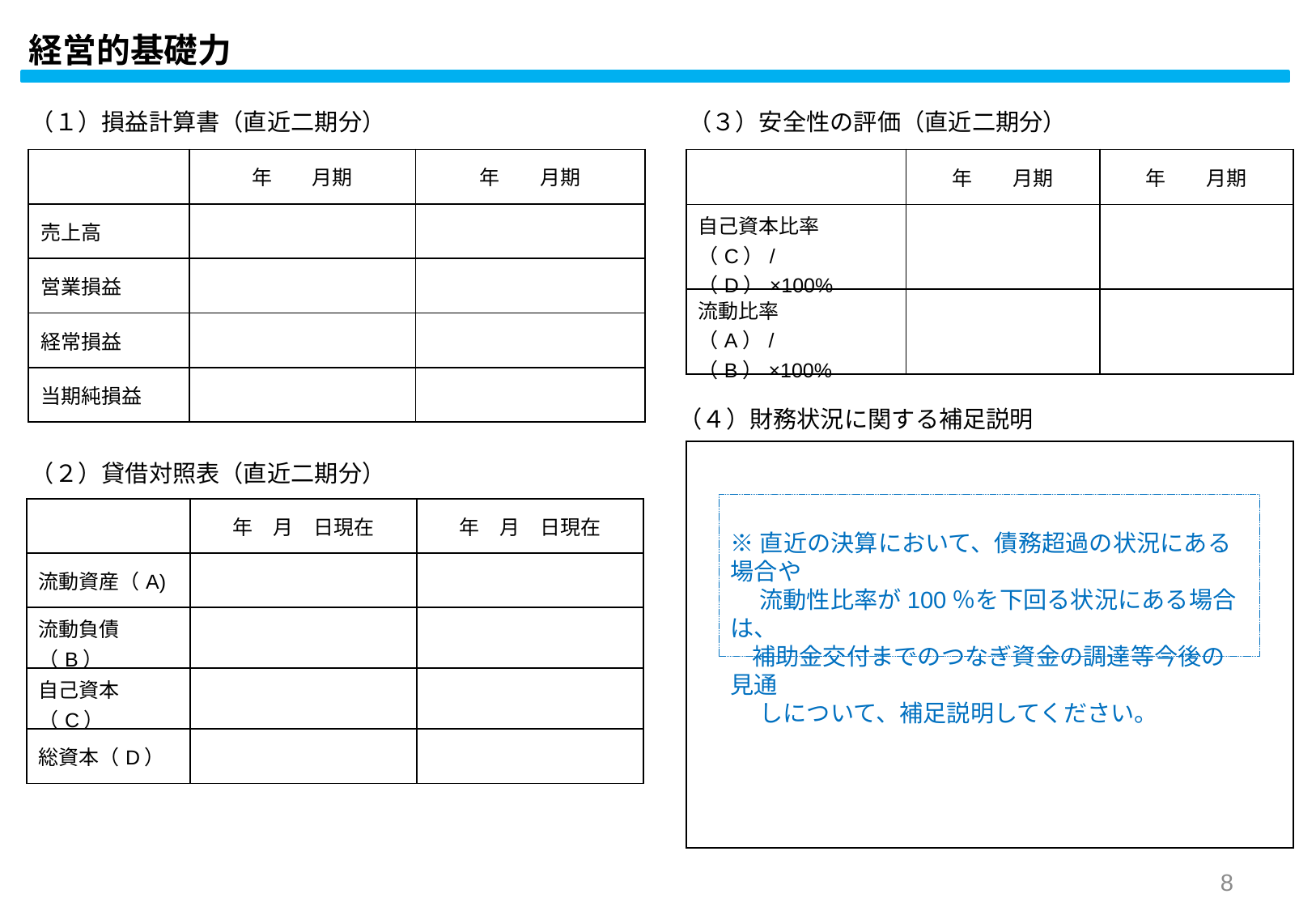

# 経営的基礎力
（３）安全性の評価（直近二期分）
（１）損益計算書（直近二期分）
|  | 年　　月期 | 年　　月期 |
| --- | --- | --- |
| 売上高 |  |  |
| 営業損益 |  |  |
| 経常損益 |  |  |
| 当期純損益 |  |  |
|  | 年　　月期 | 年　　月期 |
| --- | --- | --- |
| 自己資本比率 （C）/（D）×100% |  |  |
| 流動比率 （A）/（B）×100% |  |  |
（４）財務状況に関する補足説明
|  |
| --- |
（２）貸借対照表（直近二期分）

※直近の決算において、債務超過の状況にある場合や
　 流動性比率が100％を下回る状況にある場合は、
   補助金交付までのつなぎ資金の調達等今後の見通
　 しについて、補足説明してください。

|  | 年　月　日現在 | 年　月　日現在 |
| --- | --- | --- |
| 流動資産（A) |  |  |
| 流動負債（B） |  |  |
| 自己資本（C） |  |  |
| 総資本（D） |  |  |
8